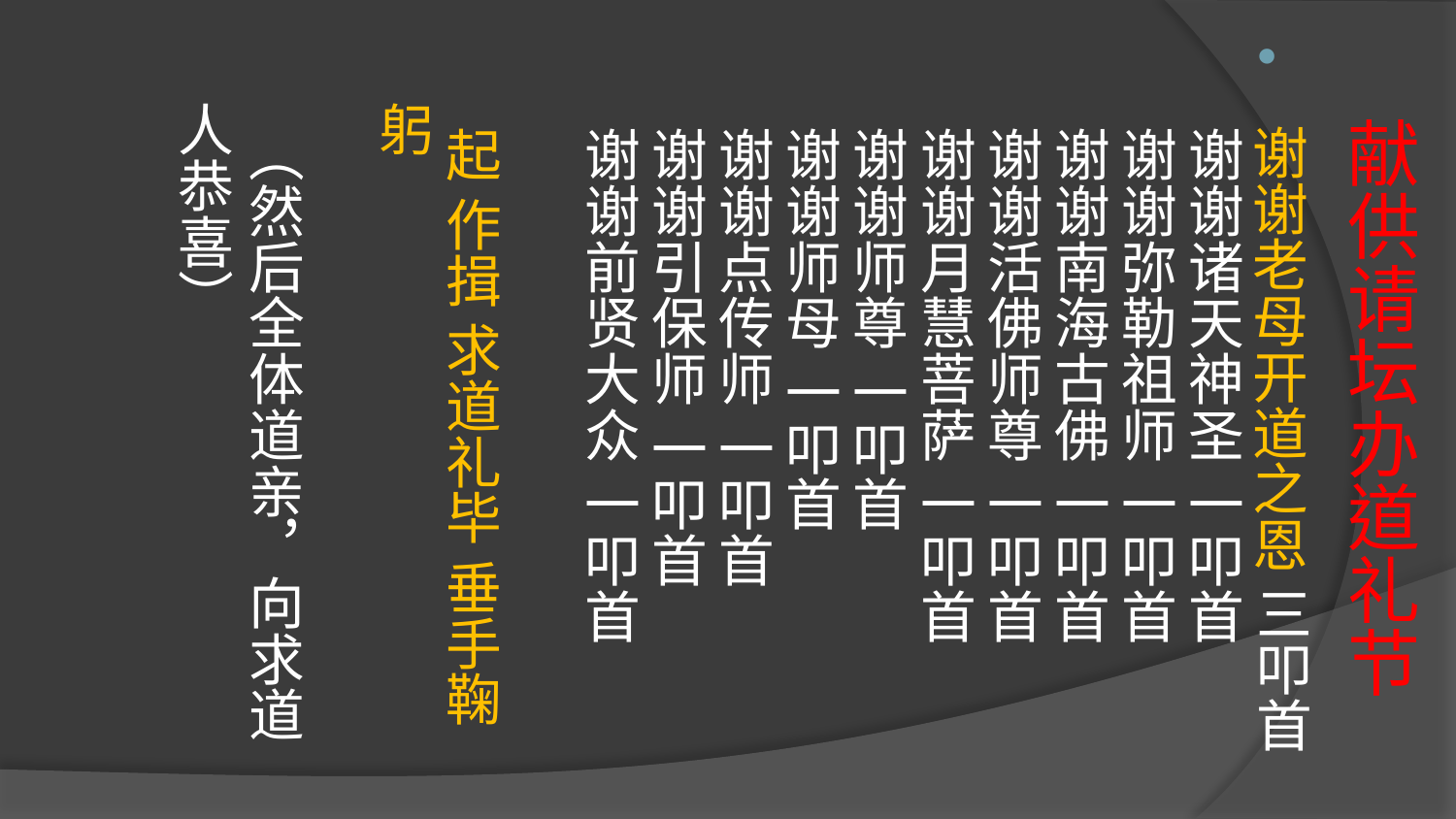

# 献供请坛办道礼节
 谢谢老母开道之恩 三叩首
  谢谢诸天神圣 一叩首
  谢谢弥勒祖师 一叩首
  谢谢南海古佛 一叩首
  谢谢活佛师尊 一叩首
  谢谢月慧菩萨 一叩首
  谢谢师尊 一叩首
  谢谢师母 一叩首
  谢谢点传师 一叩首
  谢谢引保师 一叩首
  谢谢前贤大众 一叩首
  起 作揖 求道礼毕 垂手鞠躬
  （然后全体道亲，向求道人恭喜）